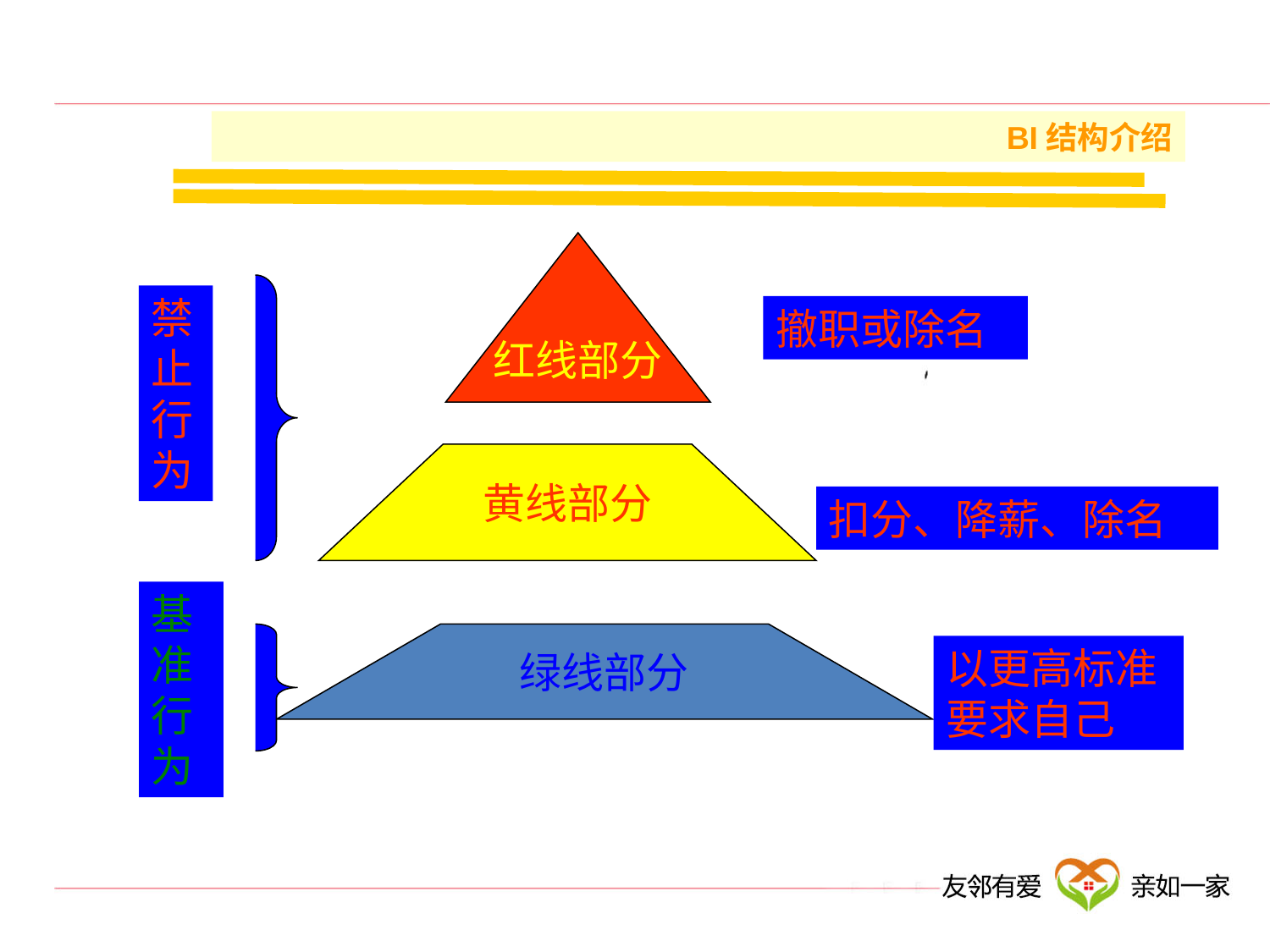

BI结构介绍

红线部分

禁止行为
撤职或除名
黄线部分
扣分、降薪、除名
基准行为

绿线部分
以更高标准要求自己